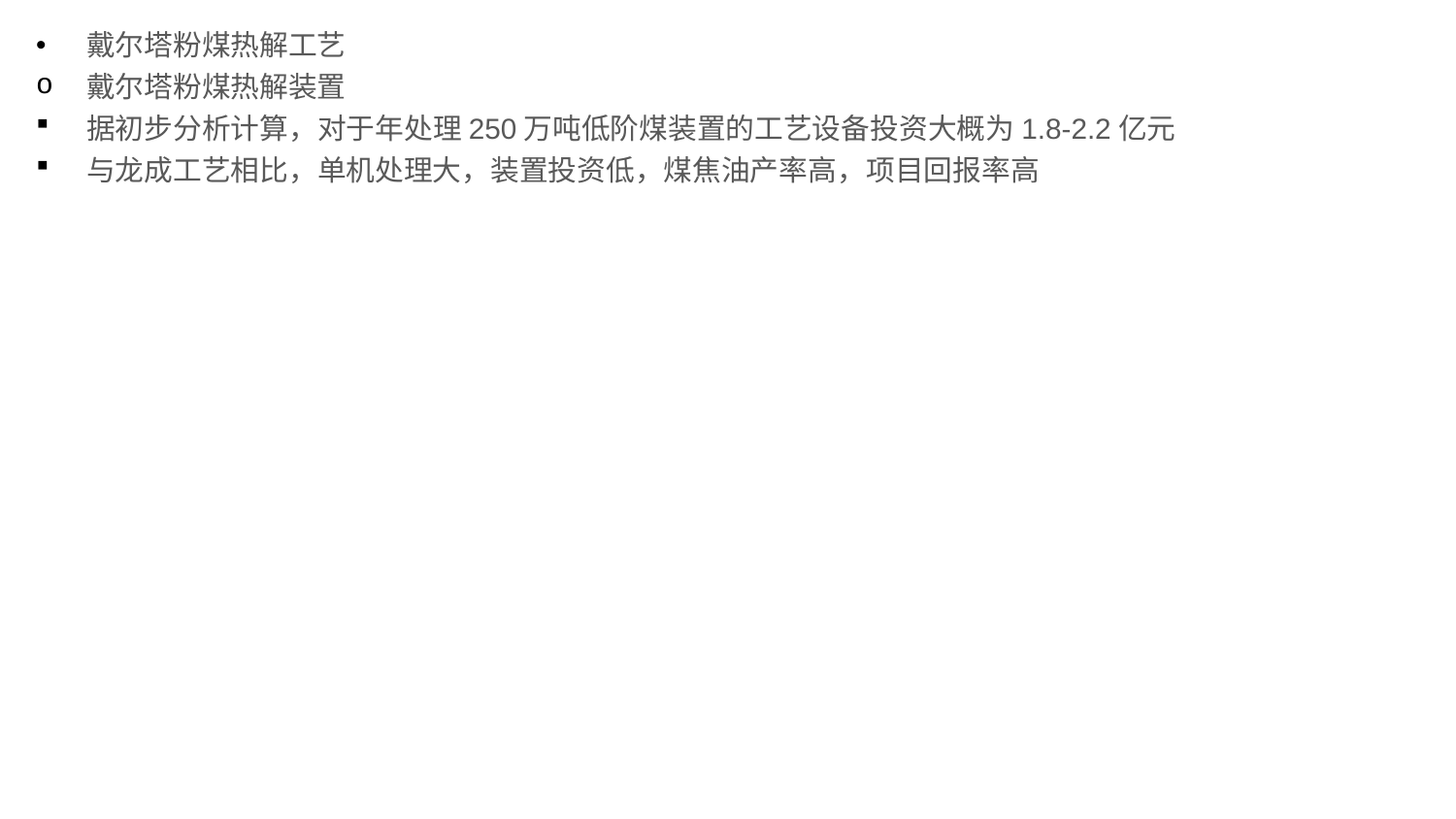

戴尔塔粉煤热解工艺
戴尔塔粉煤热解装置
据初步分析计算，对于年处理250万吨低阶煤装置的工艺设备投资大概为1.8-2.2亿元
与龙成工艺相比，单机处理大，装置投资低，煤焦油产率高，项目回报率高